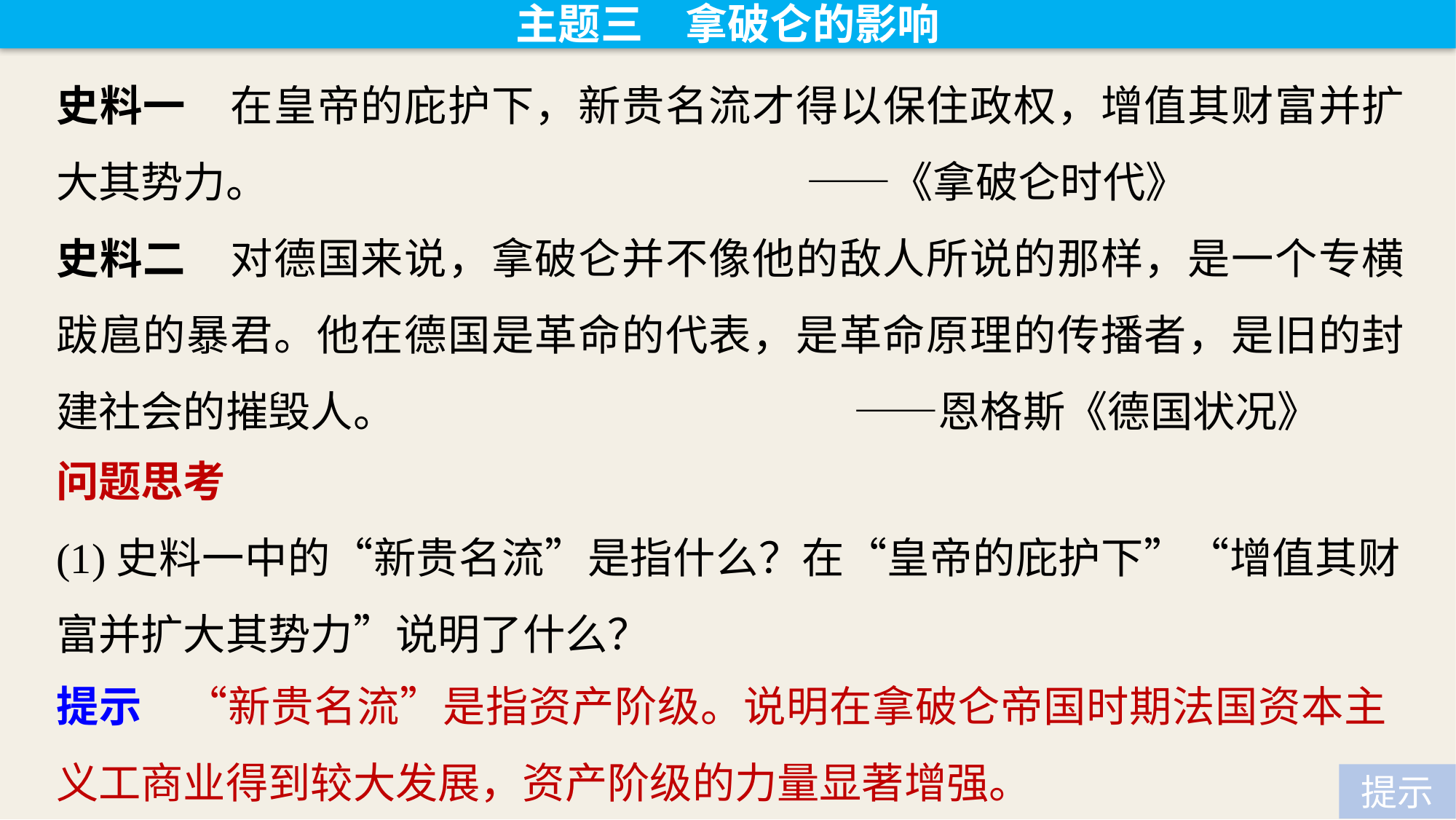

主题三　拿破仑的影响
史料一　在皇帝的庇护下，新贵名流才得以保住政权，增值其财富并扩大其势力。					          ——《拿破仑时代》
史料二　对德国来说，拿破仑并不像他的敌人所说的那样，是一个专横跋扈的暴君。他在德国是革命的代表，是革命原理的传播者，是旧的封建社会的摧毁人。			               ——恩格斯《德国状况》
问题思考
(1)史料一中的“新贵名流”是指什么？在“皇帝的庇护下”“增值其财富并扩大其势力”说明了什么？
提示　“新贵名流”是指资产阶级。说明在拿破仑帝国时期法国资本主义工商业得到较大发展，资产阶级的力量显著增强。
提示